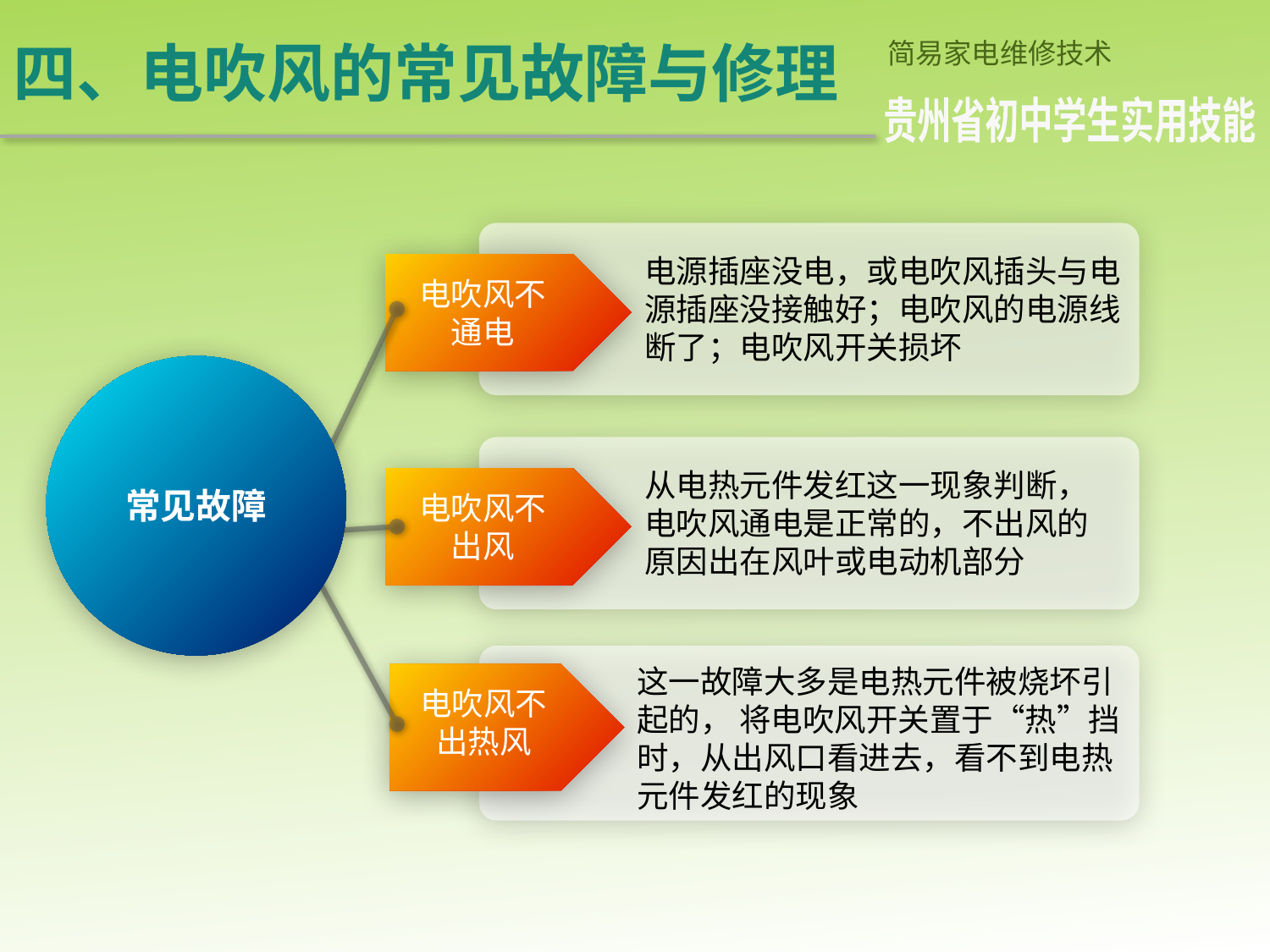

# 四、电吹风的常见故障与修理
简易家电维修技术
贵州省初中学生实用技能

电源插座没电，或电吹风插头与电源插座没接触好；电吹风的电源线断了；电吹风开关损坏

电吹风不通电

常见故障

从电热元件发红这一现象判断，电吹风通电是正常的，不出风的原因出在风叶或电动机部分

电吹风不出风

这一故障大多是电热元件被烧坏引起的， 将电吹风开关置于“热”挡时，从出风口看进去，看不到电热元件发红的现象

电吹风不出热风